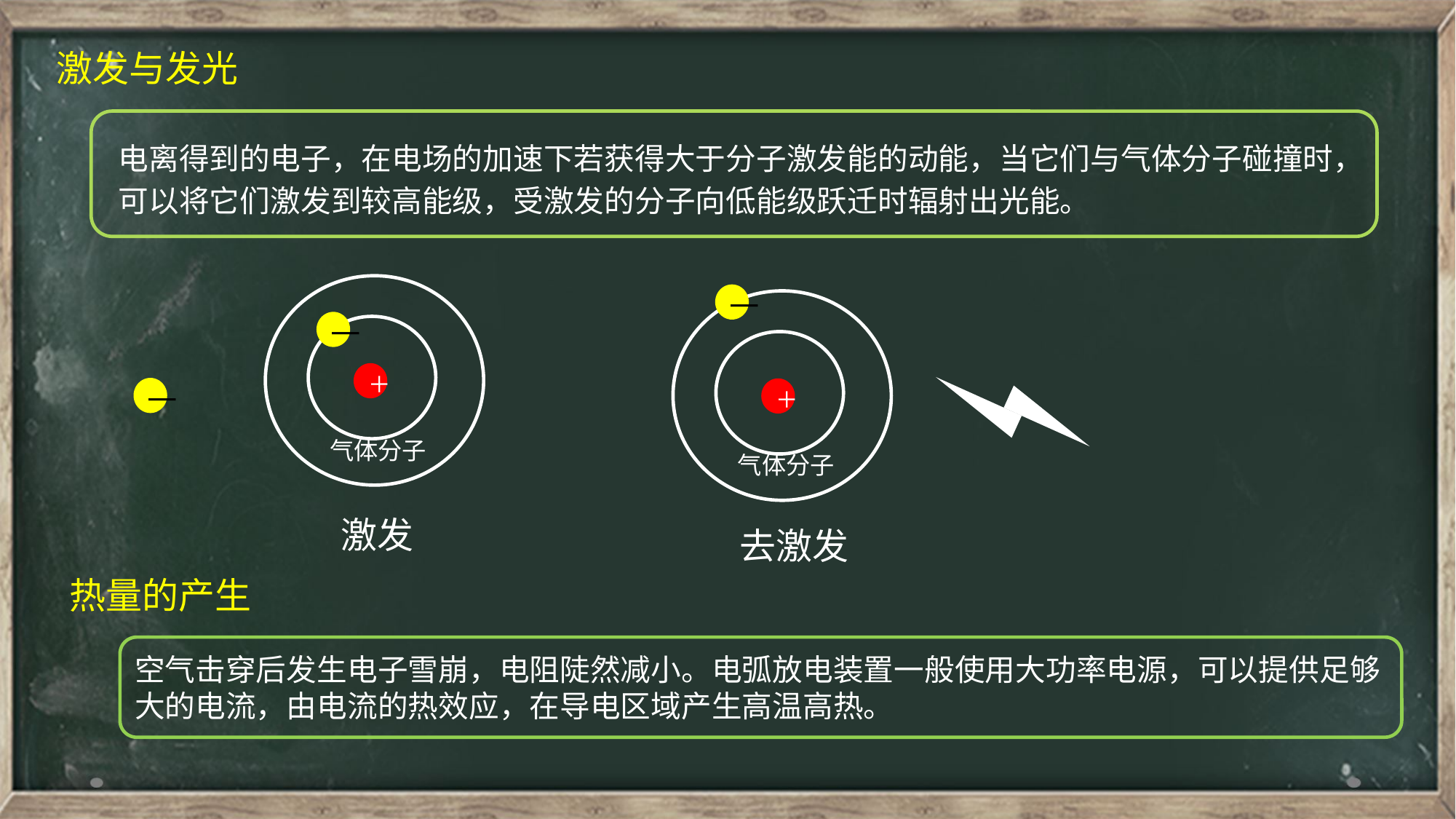

激发与发光

电离得到的电子，在电场的加速下若获得大于分子激发能的动能，当它们与气体分子碰撞时，可以将它们激发到较高能级，受激发的分子向低能级跃迁时辐射出光能。

—

—

+
—
+
气体分子
气体分子
激发
去激发
热量的产生

空气击穿后发生电子雪崩，电阻陡然减小。电弧放电装置一般使用大功率电源，可以提供足够大的电流，由电流的热效应，在导电区域产生高温高热。